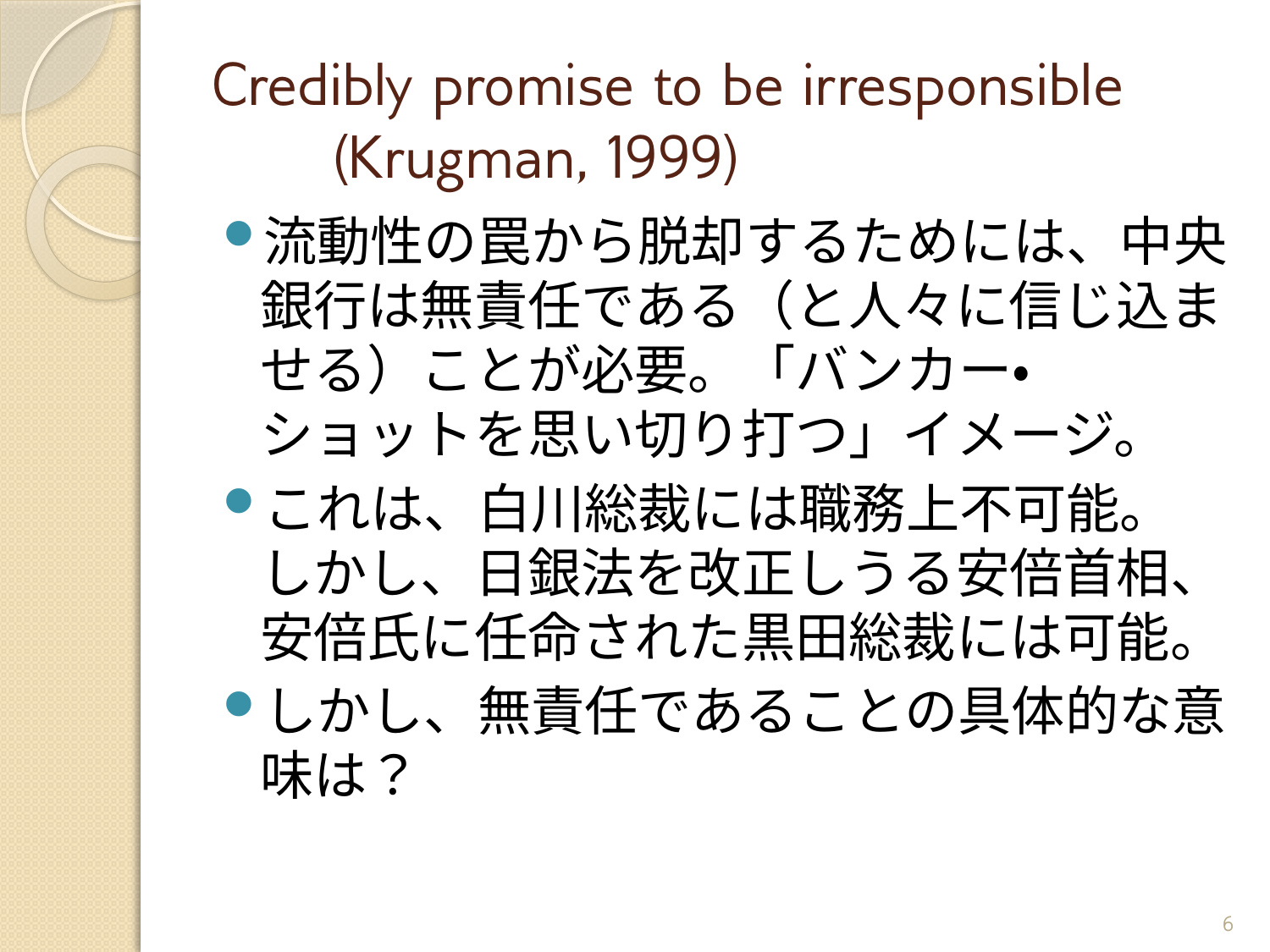

# Credibly promise to be irresponsible　   	(Krugman, 1999)
流動性の罠から脱却するためには、中央銀行は無責任である（と人々に信じ込ませる）ことが必要。「バンカー・　ショットを思い切り打つ」イメージ。
これは、白川総裁には職務上不可能。　しかし、日銀法を改正しうる安倍首相、安倍氏に任命された黒田総裁には可能。
しかし、無責任であることの具体的な意味は？
6